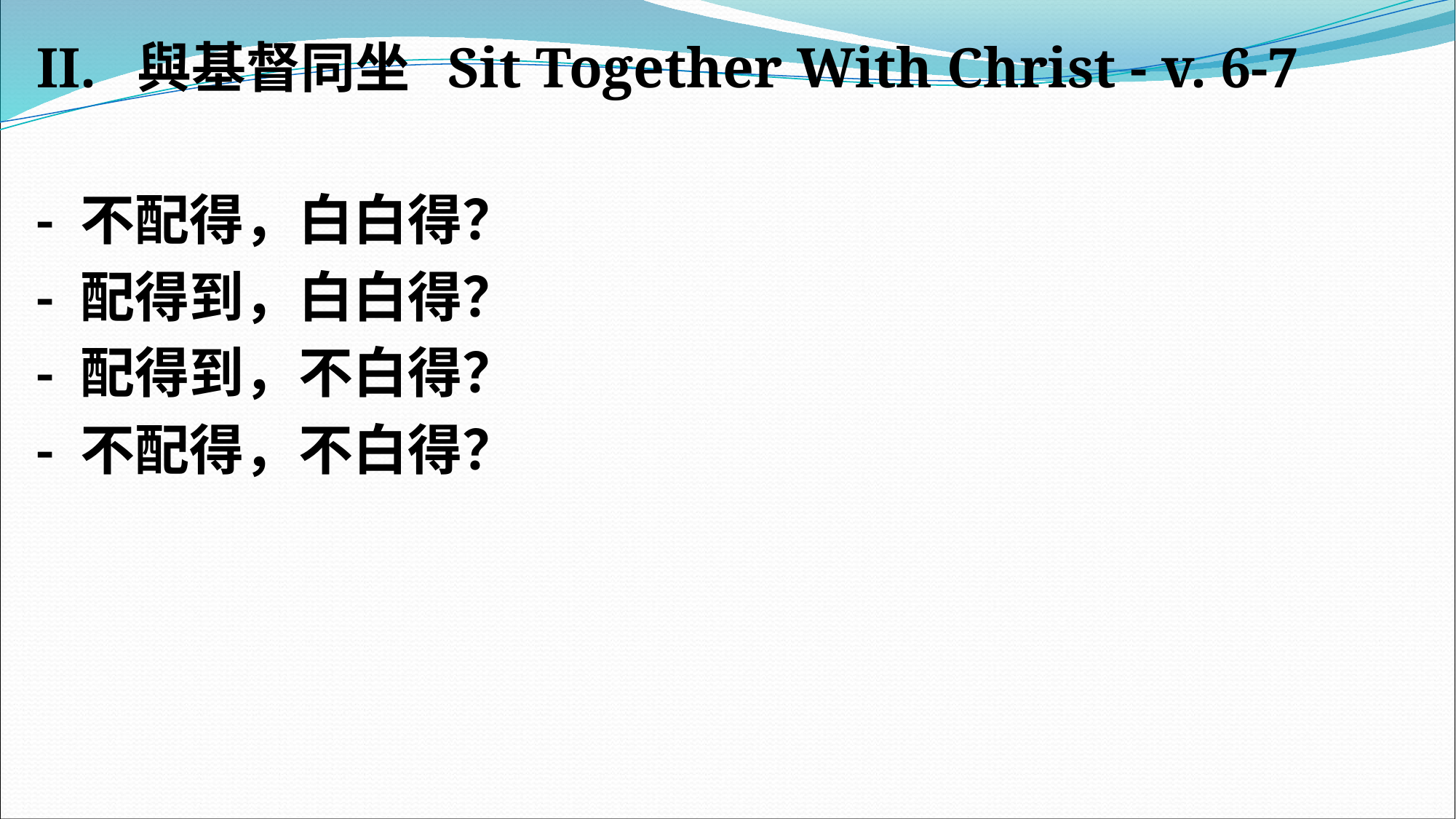

#
II.  與基督同坐  Sit Together With Christ - v. 6-7

- 不配得，白白得？
- 配得到，白白得？
- 配得到，不白得？
- 不配得，不白得？